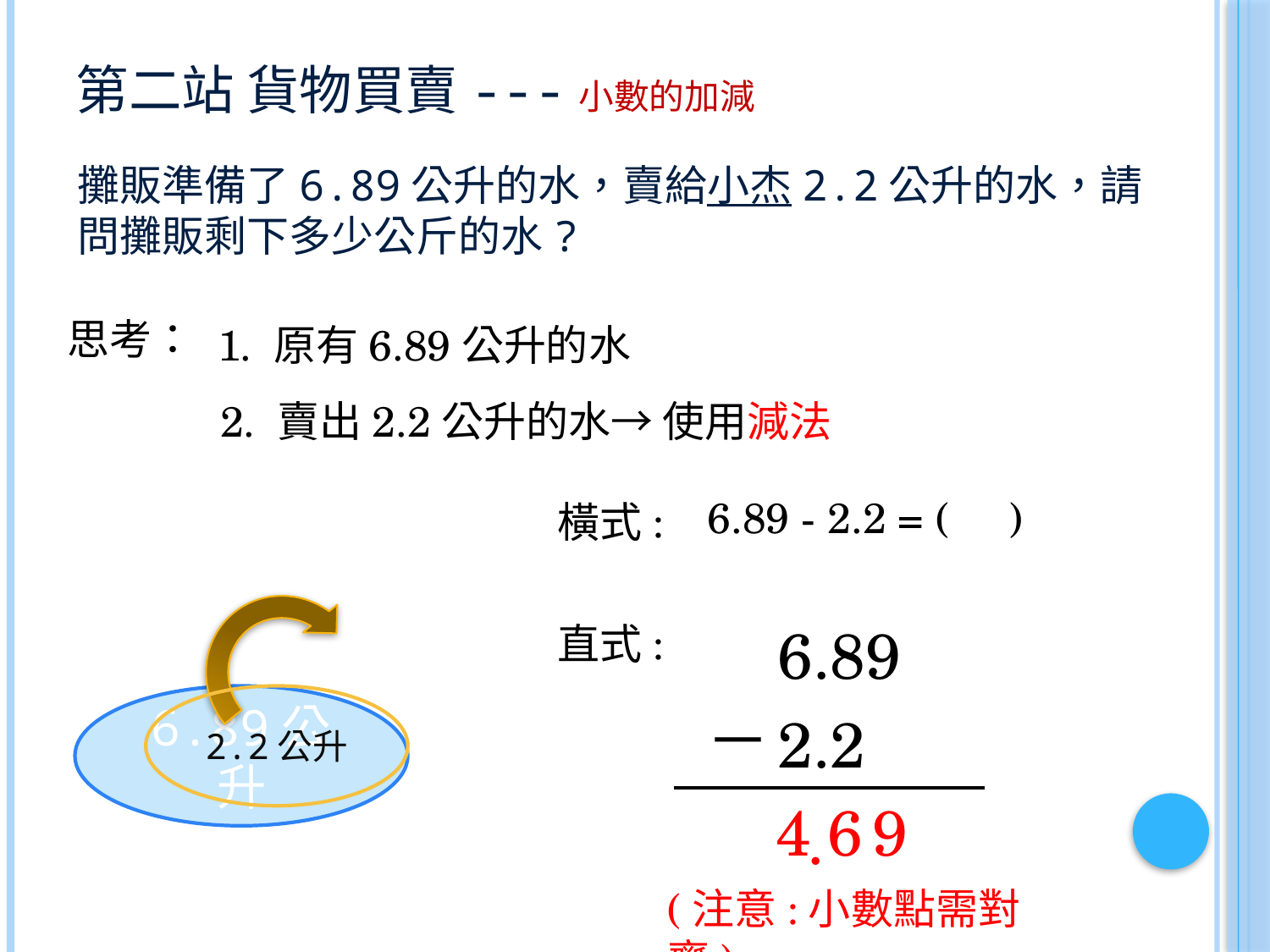

# 第二站 貨物買賣---小數的加減
攤販準備了6.89公升的水，賣給小杰2.2公升的水，請問攤販剩下多少公斤的水?
思考：
1. 原有6.89公升的水
2. 賣出2.2公升的水→ 使用減法
6.89 - 2.2 = (     )
橫式:

6.89
直式:
6.89公升
2.2公升
－
2.2
6
4
9
.
(注意:小數點需對齊)